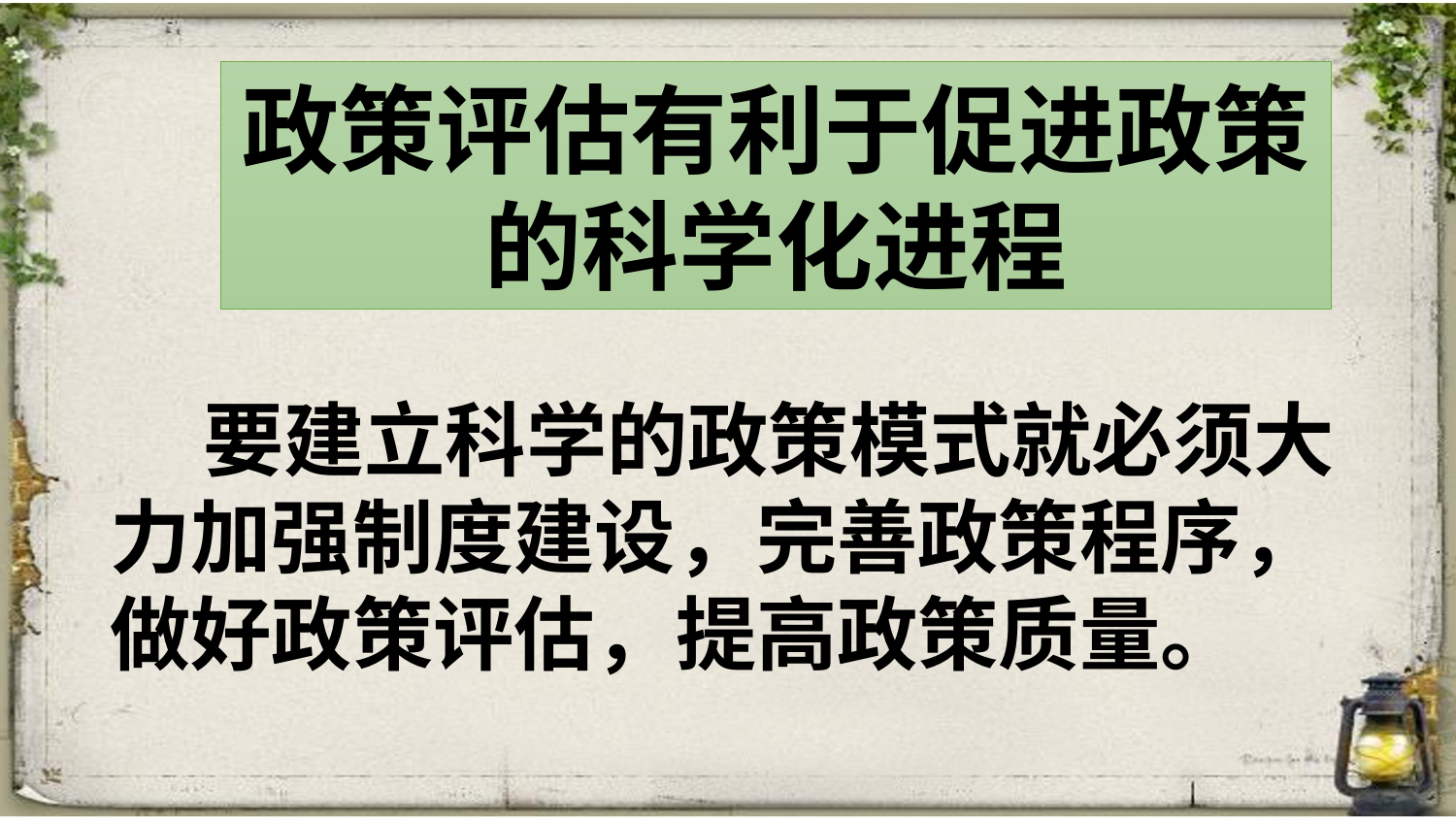

政策评估有利于促进政策的科学化进程
    要建立科学的政策模式就必须大力加强制度建设，完善政策程序，做好政策评估，提高政策质量。